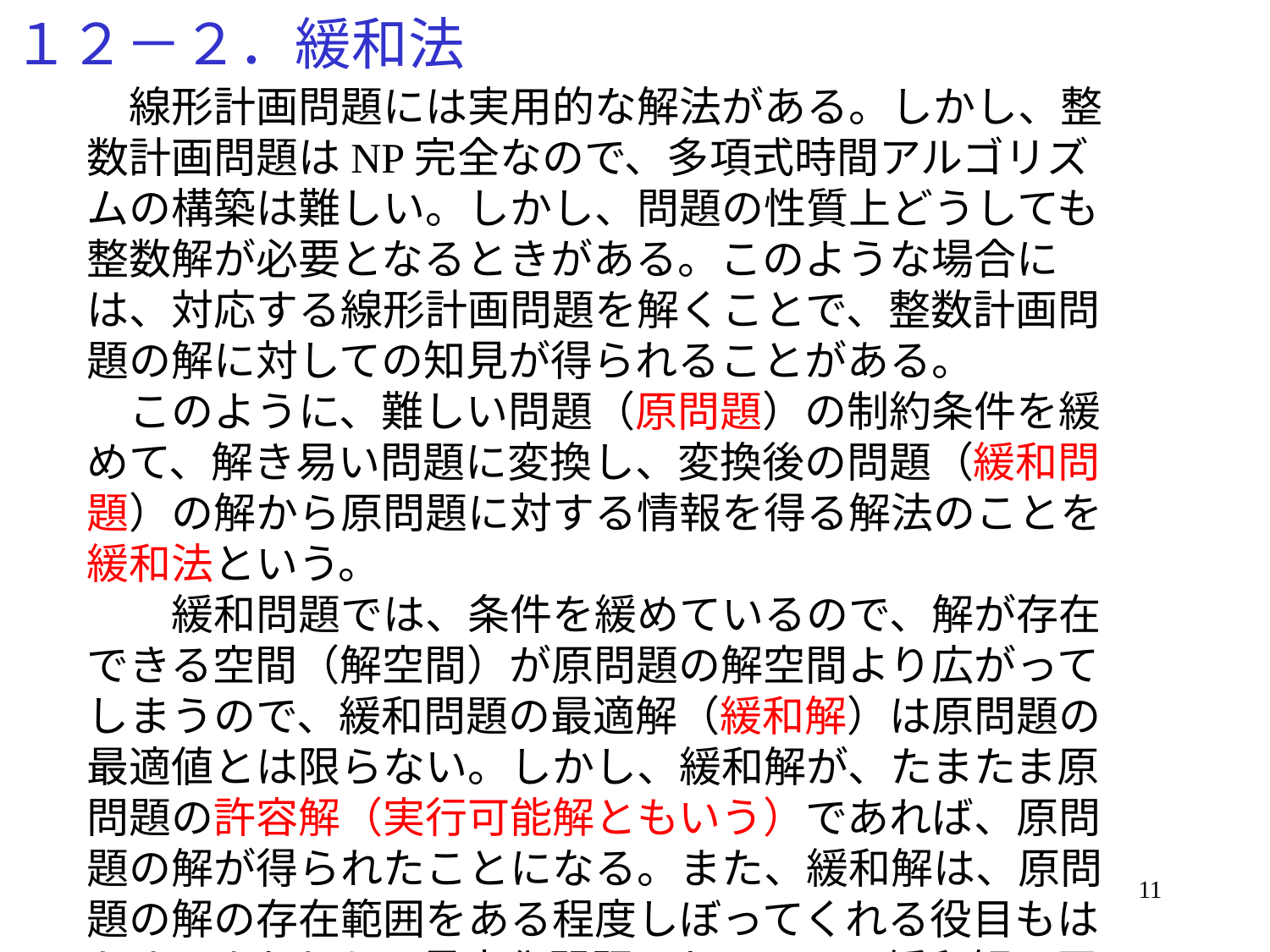

# １２－２．緩和法
　線形計画問題には実用的な解法がある。しかし、整数計画問題はNP完全なので、多項式時間アルゴリズムの構築は難しい。しかし、問題の性質上どうしても整数解が必要となるときがある。このような場合には、対応する線形計画問題を解くことで、整数計画問題の解に対しての知見が得られることがある。
　このように、難しい問題（原問題）の制約条件を緩めて、解き易い問題に変換し、変換後の問題（緩和問題）の解から原問題に対する情報を得る解法のことを緩和法という。
　　緩和問題では、条件を緩めているので、解が存在できる空間（解空間）が原問題の解空間より広がってしまうので、緩和問題の最適解（緩和解）は原問題の最適値とは限らない。しかし、緩和解が、たまたま原問題の許容解（実行可能解ともいう）であれば、原問題の解が得られたことになる。また、緩和解は、原問題の解の存在範囲をある程度しぼってくれる役目もはたす。すなわち、最大化問題においては、緩和解は原問題の上界になっている。
11